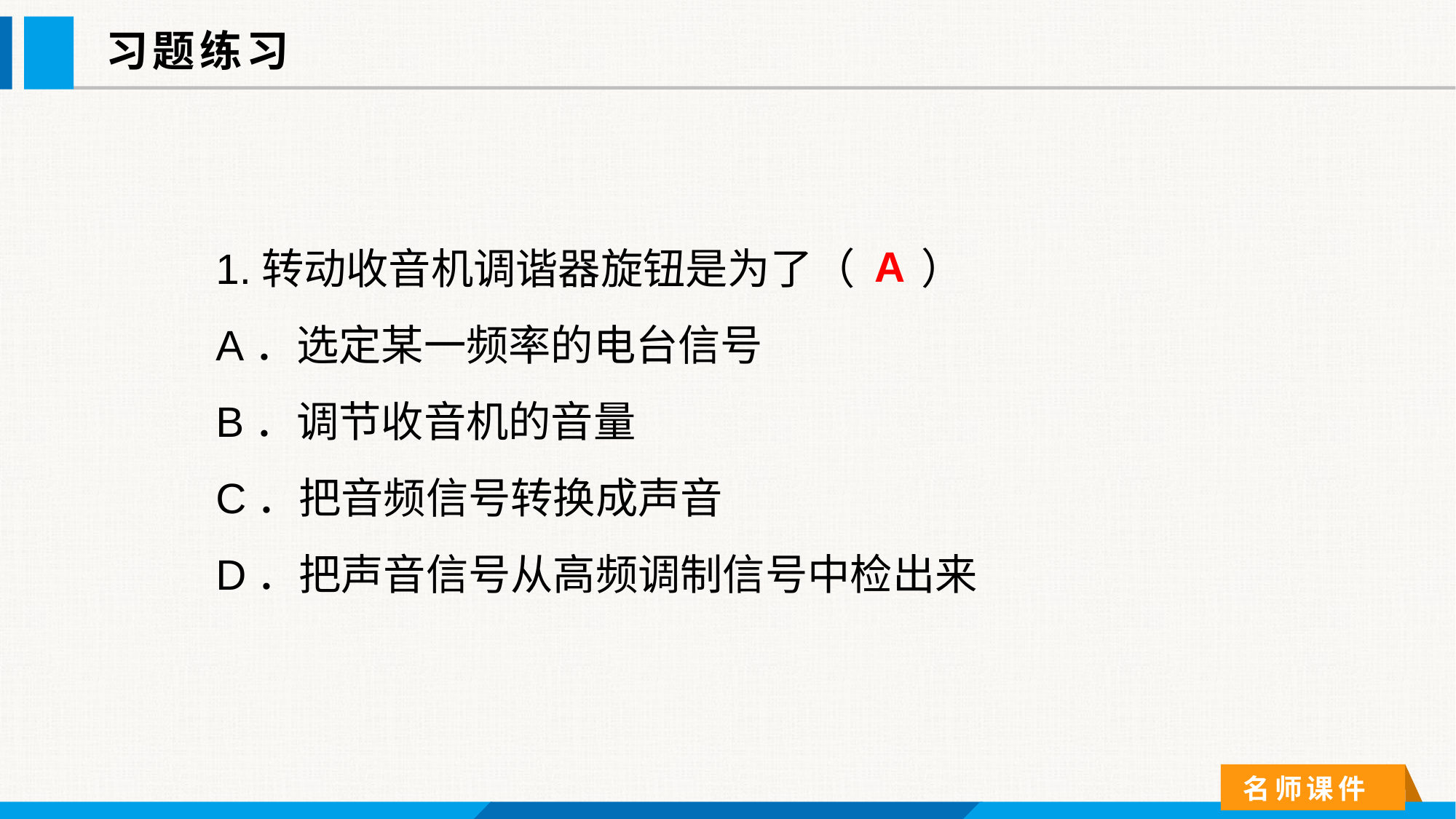

习题练习
1.转动收音机调谐器旋钮是为了（       ）
A．选定某一频率的电台信号
B．调节收音机的音量
C．把音频信号转换成声音
D．把声音信号从高频调制信号中检出来
A